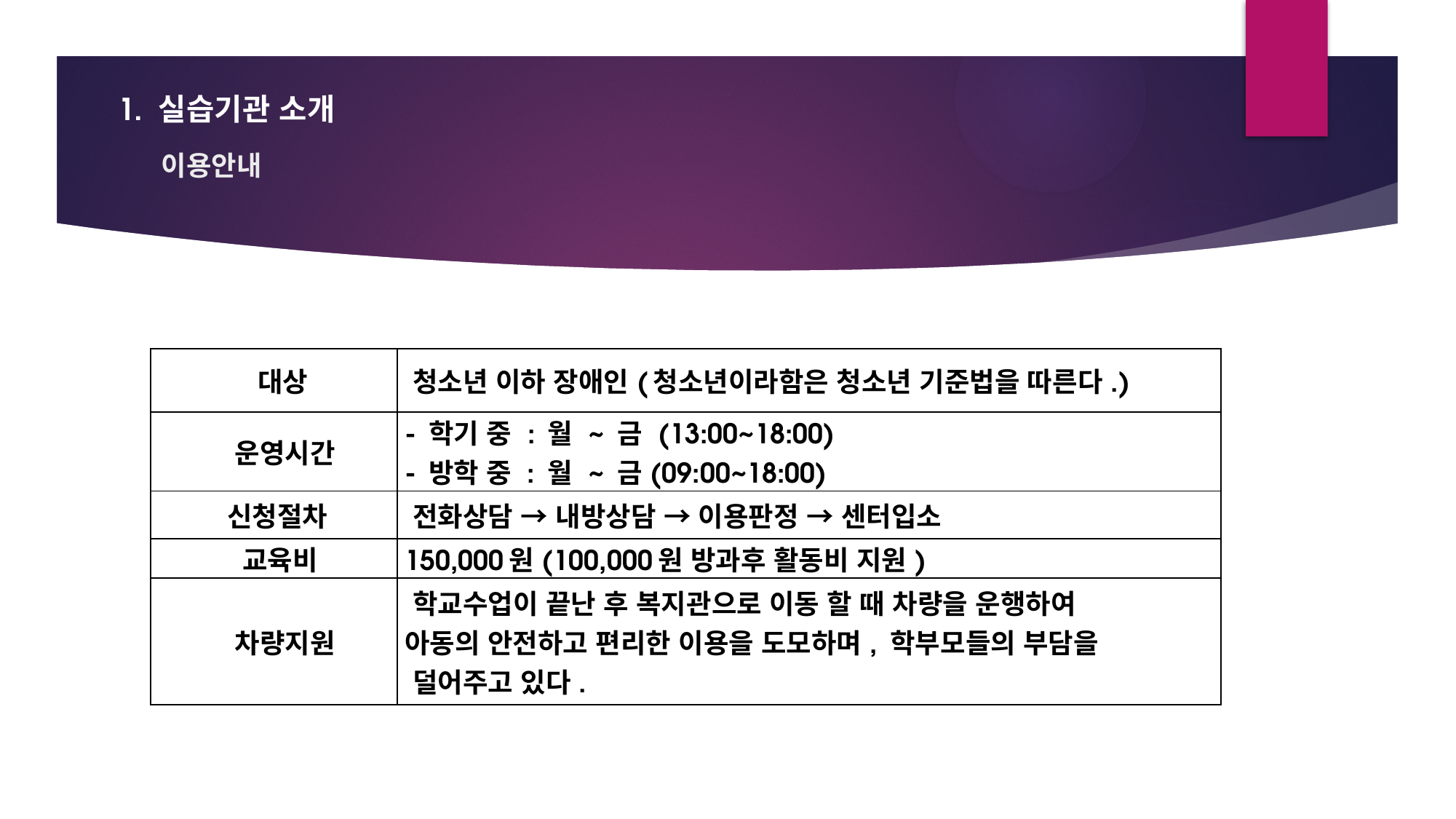

1. 실습기관 소개
# 이용안내
| 대상 | 청소년 이하 장애인(청소년이라함은 청소년 기준법을 따른다.) |
| --- | --- |
| 운영시간 | - 학기 중 : 월 ~ 금 (13:00~18:00) - 방학 중 : 월 ~ 금(09:00~18:00) |
| 신청절차 | 전화상담 → 내방상담 → 이용판정 → 센터입소 |
| 교육비 | 150,000원(100,000원 방과후 활동비 지원) |
| 차량지원 | 학교수업이 끝난 후 복지관으로 이동 할 때 차량을 운행하여 아동의 안전하고 편리한 이용을 도모하며, 학부모들의 부담을 덜어주고 있다. |